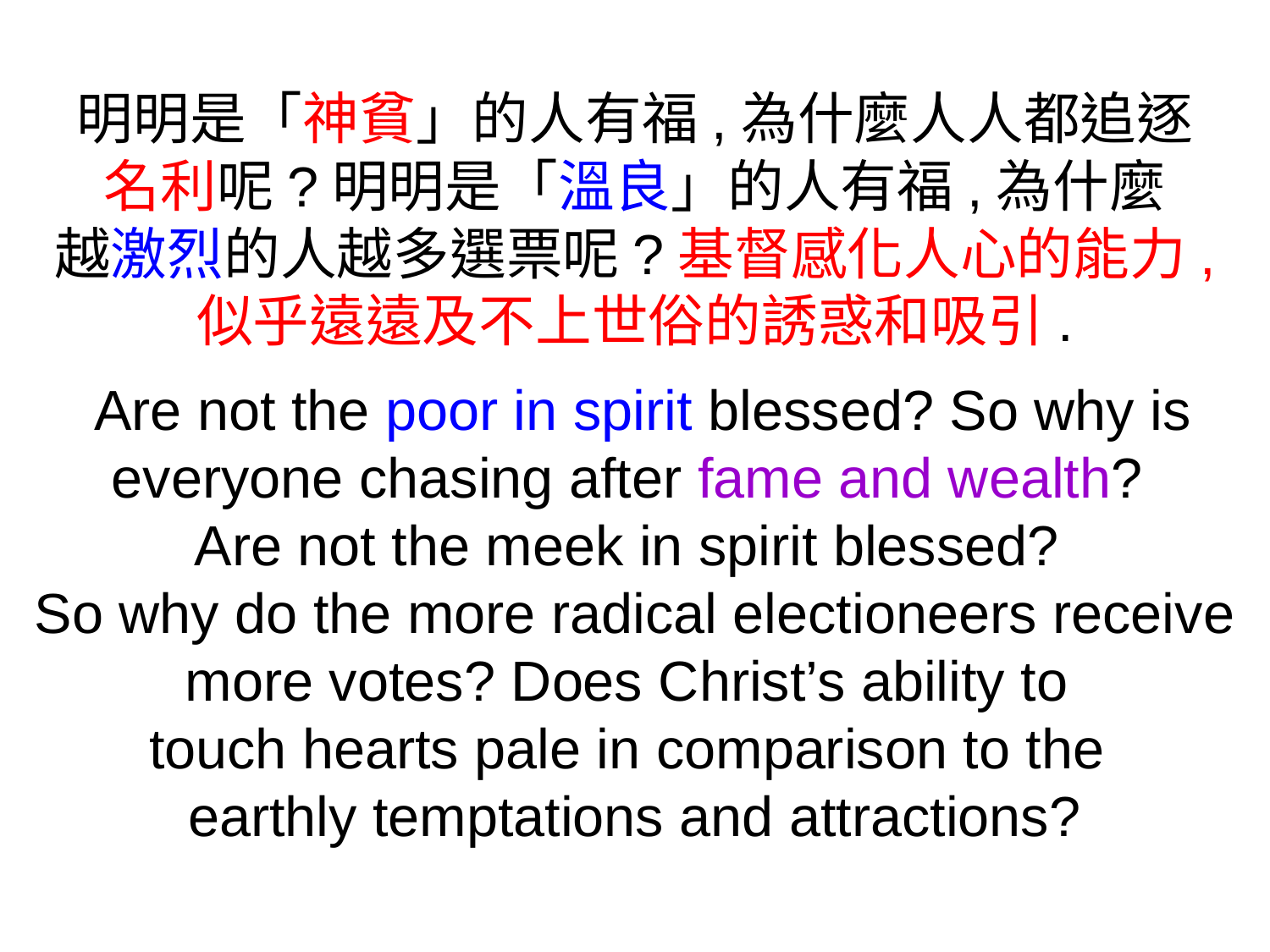

明明是「神貧」的人有福,為什麼人人都追逐
名利呢?明明是「溫良」的人有福,為什麼
越激烈的人越多選票呢?基督感化人心的能力,
似乎遠遠及不上世俗的誘惑和吸引.
 Are not the poor in spirit blessed? So why is everyone chasing after fame and wealth?
Are not the meek in spirit blessed?
So why do the more radical electioneers receive more votes? Does Christ’s ability to
touch hearts pale in comparison to the
earthly temptations and attractions?